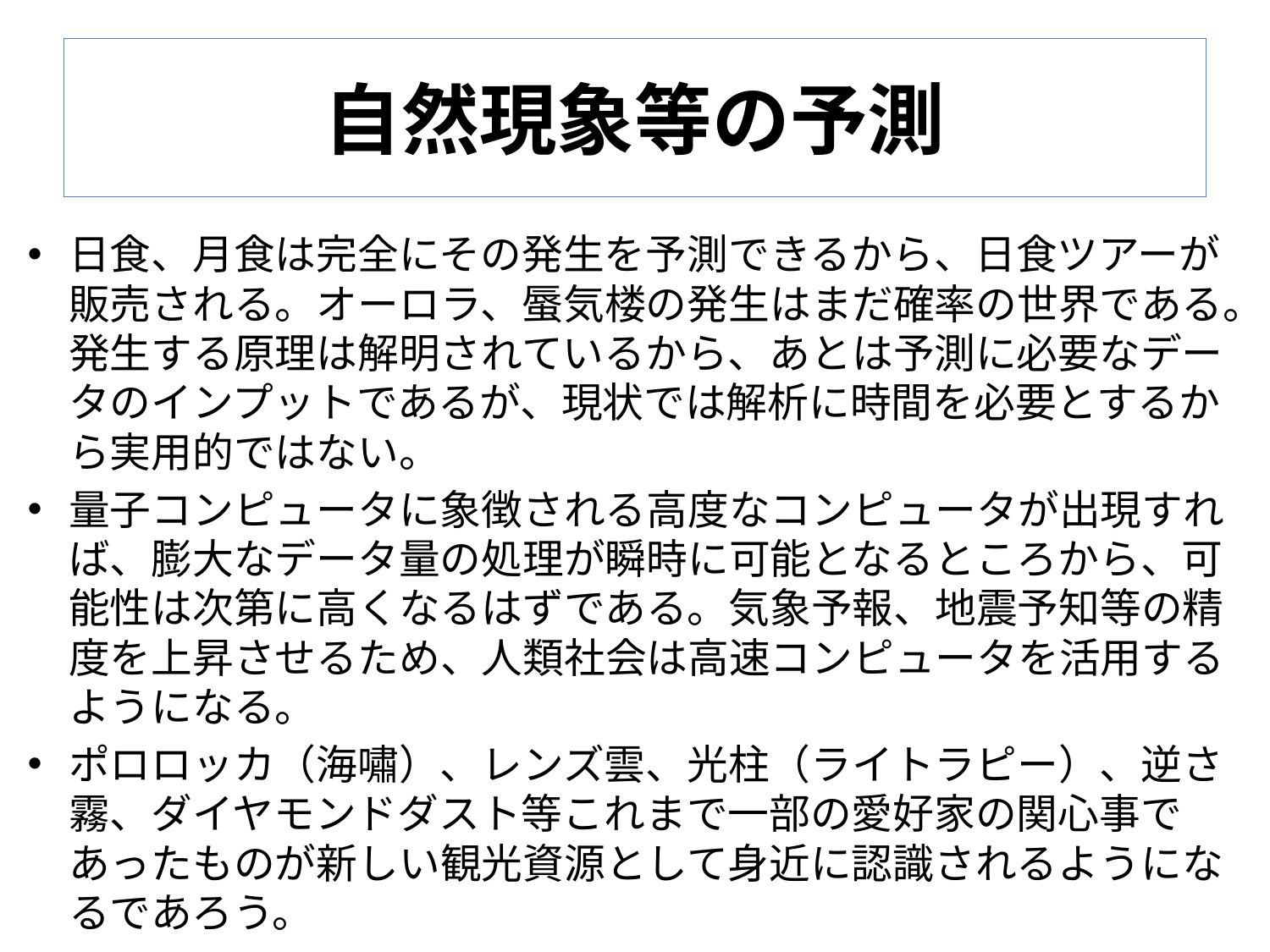

# 自然現象等の予測
日食、月食は完全にその発生を予測できるから、日食ツアーが販売される。オーロラ、蜃気楼の発生はまだ確率の世界である。発生する原理は解明されているから、あとは予測に必要なデータのインプットであるが、現状では解析に時間を必要とするから実用的ではない。
量子コンピュータに象徴される高度なコンピュータが出現すれば、膨大なデータ量の処理が瞬時に可能となるところから、可能性は次第に高くなるはずである。気象予報、地震予知等の精度を上昇させるため、人類社会は高速コンピュータを活用するようになる。
ポロロッカ（海嘯）、レンズ雲、光柱（ライトラピー）、逆さ霧、ダイヤモンドダスト等これまで一部の愛好家の関心事であったものが新しい観光資源として身近に認識されるようになるであろう。